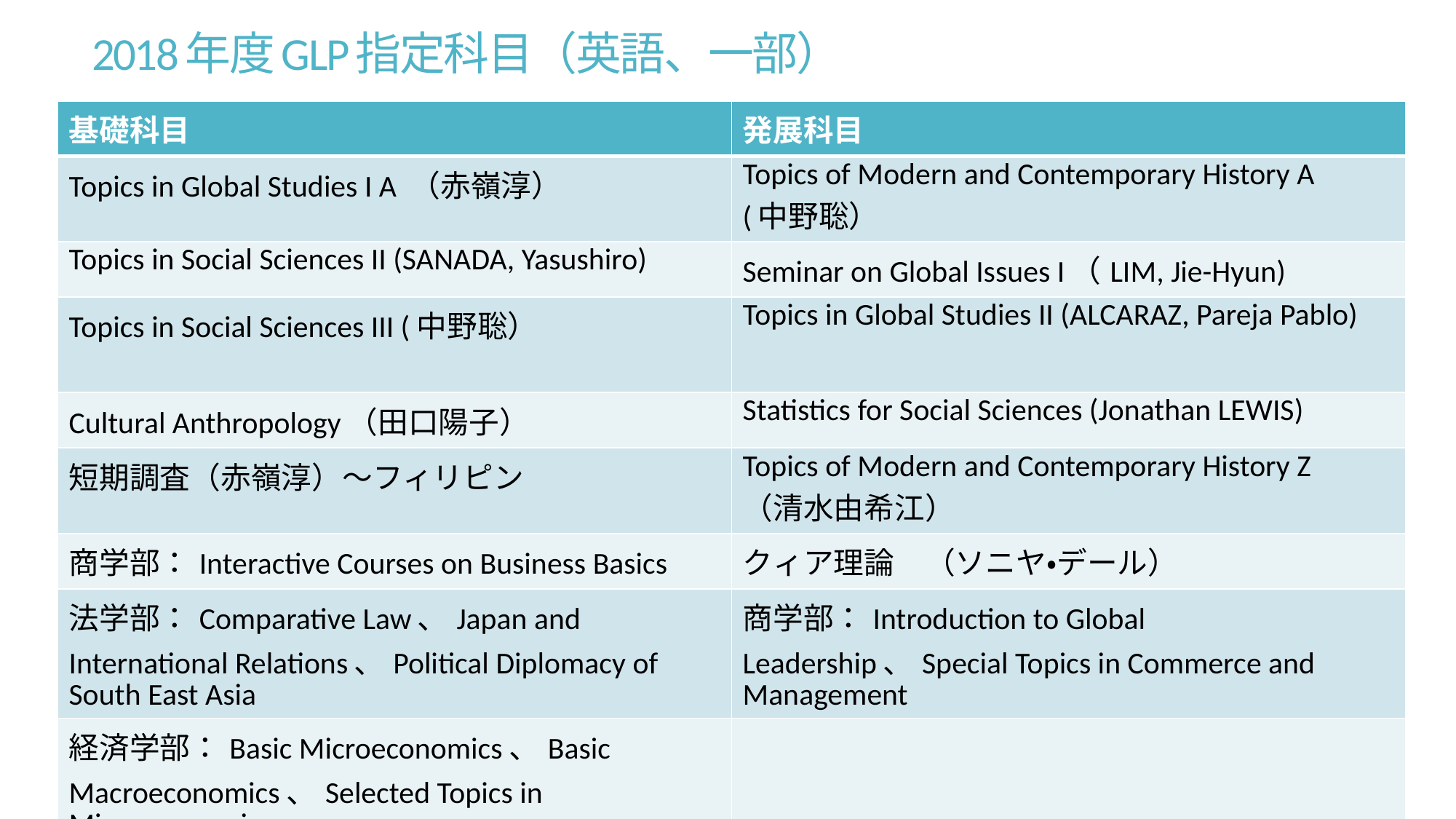

# 2018年度GLP指定科目（英語、一部）
| 基礎科目 | 発展科目 |
| --- | --- |
| Topics in Global Studies I A （赤嶺淳） | Topics of Modern and Contemporary History A (中野聡） |
| Topics in Social Sciences II (SANADA, Yasushiro) | Seminar on Global Issues I（LIM, Jie-Hyun) |
| Topics in Social Sciences III (中野聡） | Topics in Global Studies II (ALCARAZ, Pareja Pablo) |
| Cultural Anthropology（田口陽子） | Statistics for Social Sciences (Jonathan LEWIS) |
| 短期調査（赤嶺淳）～フィリピン | Topics of Modern and Contemporary History Z （清水由希江） |
| 商学部：Interactive Courses on Business Basics | クィア理論　（ソニヤ・デール） |
| 法学部：Comparative Law、Japan and International Relations、Political Diplomacy of South East Asia | 商学部：Introduction to Global Leadership、Special Topics in Commerce and Management |
| 経済学部：Basic Microeconomics、Basic Macroeconomics、Selected Topics in Microeconomics |  |